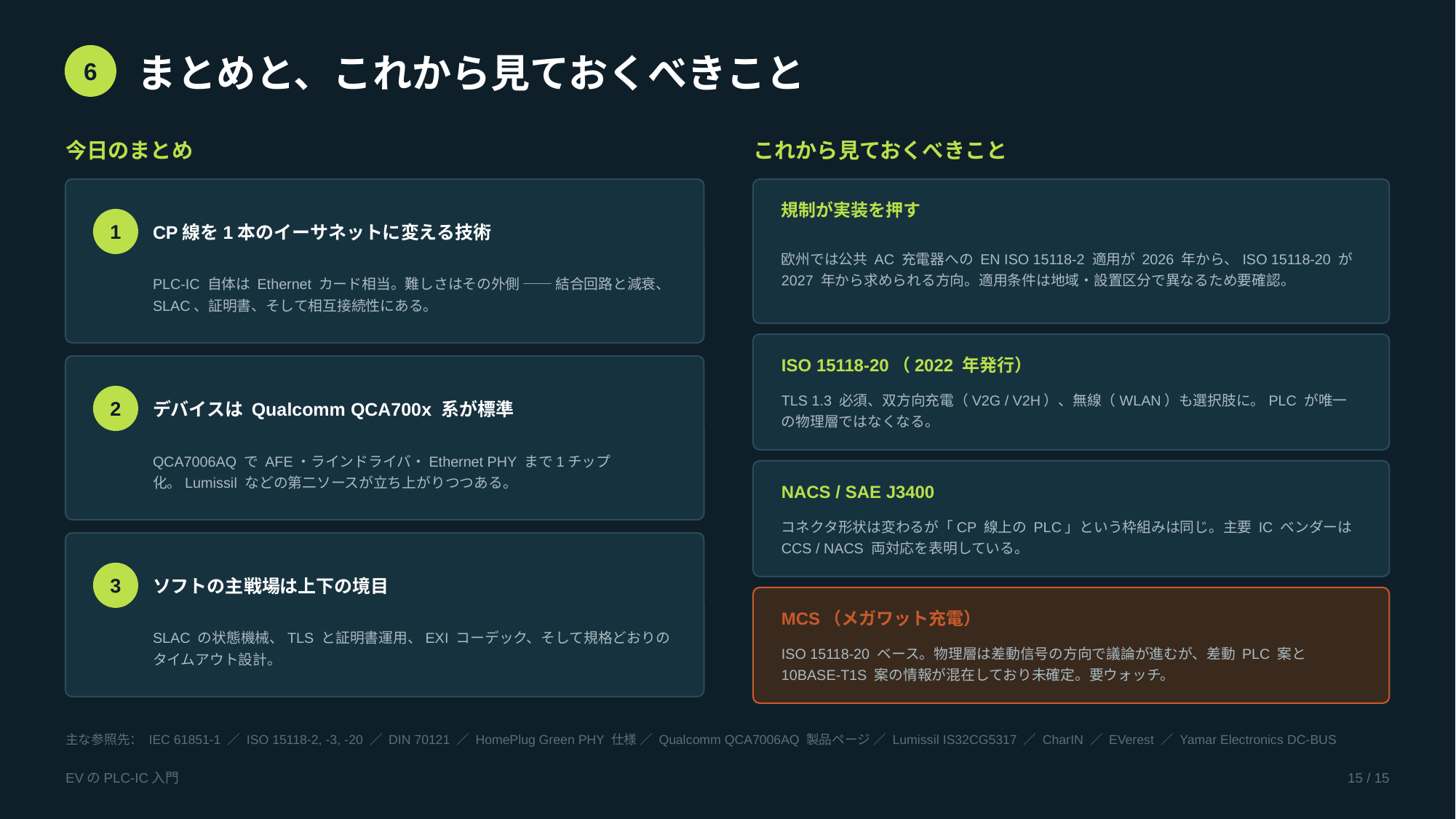

まとめと、これから見ておくべきこと

6
今日のまとめ
これから見ておくべきこと

規制が実装を押す
CP線を1本のイーサネットに変える技術

1
欧州では公共 AC 充電器への EN ISO 15118-2 適用が 2026 年から、ISO 15118-20 が 2027 年から求められる方向。適用条件は地域・設置区分で異なるため要確認。
PLC-IC 自体は Ethernet カード相当。難しさはその外側 ── 結合回路と減衰、SLAC、証明書、そして相互接続性にある。

ISO 15118-20（2022 年発行）

TLS 1.3 必須、双方向充電（V2G / V2H）、無線（WLAN）も選択肢に。PLC が唯一の物理層ではなくなる。
デバイスは Qualcomm QCA700x 系が標準

2
QCA7006AQ で AFE・ラインドライバ・Ethernet PHY まで1チップ化。Lumissil などの第二ソースが立ち上がりつつある。

NACS / SAE J3400
コネクタ形状は変わるが「CP 線上の PLC」という枠組みは同じ。主要 IC ベンダーは CCS / NACS 両対応を表明している。

ソフトの主戦場は上下の境目

3

MCS（メガワット充電）
SLAC の状態機械、TLS と証明書運用、EXI コーデック、そして規格どおりのタイムアウト設計。
ISO 15118-20 ベース。物理層は差動信号の方向で議論が進むが、差動 PLC 案と 10BASE-T1S 案の情報が混在しており未確定。要ウォッチ。
主な参照先： IEC 61851-1 ／ ISO 15118-2, -3, -20 ／ DIN 70121 ／ HomePlug Green PHY 仕様 ／ Qualcomm QCA7006AQ 製品ページ ／ Lumissil IS32CG5317 ／ CharIN ／ EVerest ／ Yamar Electronics DC-BUS
EVのPLC-IC入門
15 / 15